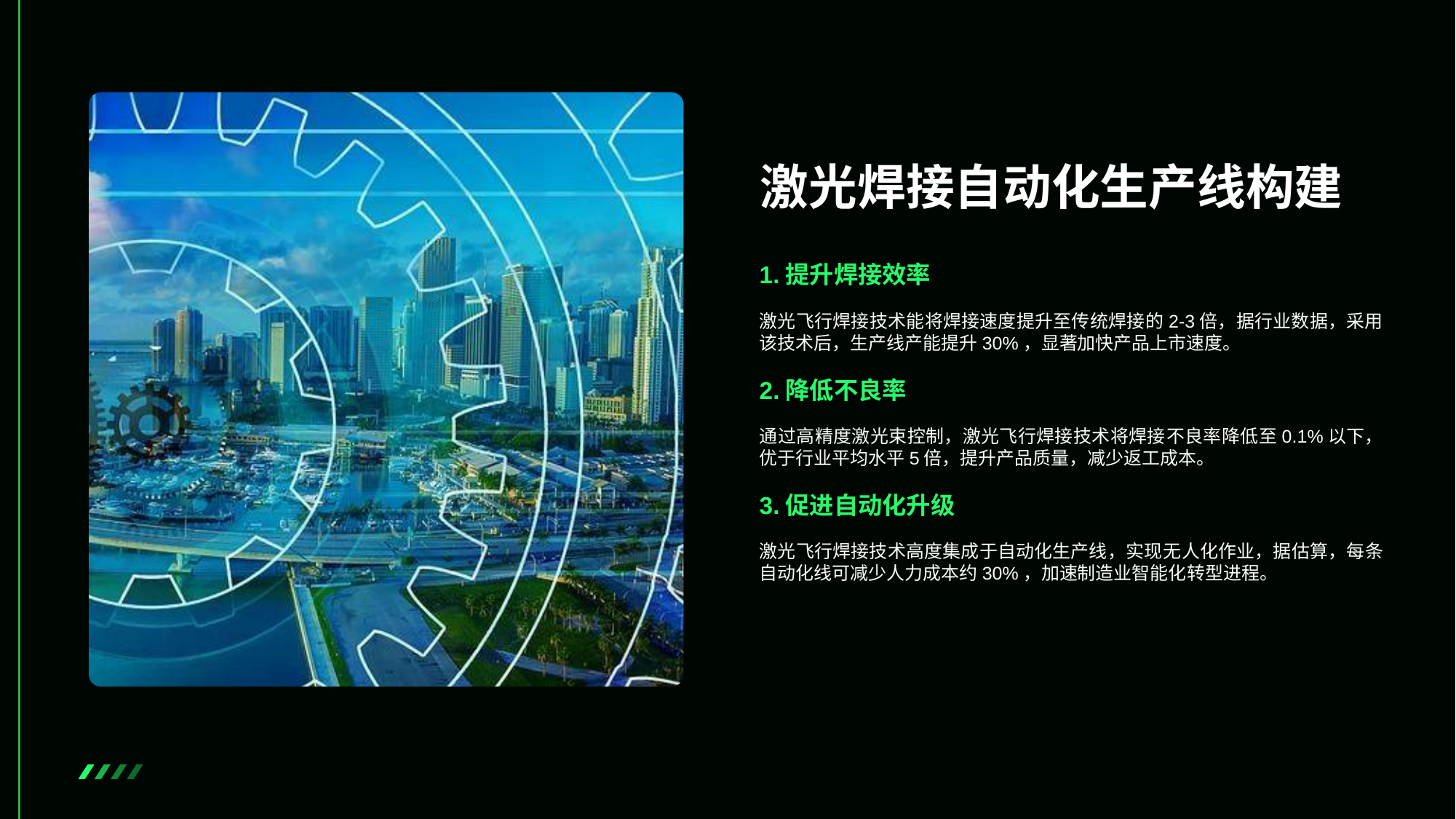

激光焊接自动化生产线构建

1.提升焊接效率
激光飞行焊接技术能将焊接速度提升至传统焊接的2-3倍，据行业数据，采用该技术后，生产线产能提升30%，显著加快产品上市速度。
2.降低不良率
通过高精度激光束控制，激光飞行焊接技术将焊接不良率降低至0.1%以下，优于行业平均水平5倍，提升产品质量，减少返工成本。
3.促进自动化升级
激光飞行焊接技术高度集成于自动化生产线，实现无人化作业，据估算，每条自动化线可减少人力成本约30%，加速制造业智能化转型进程。